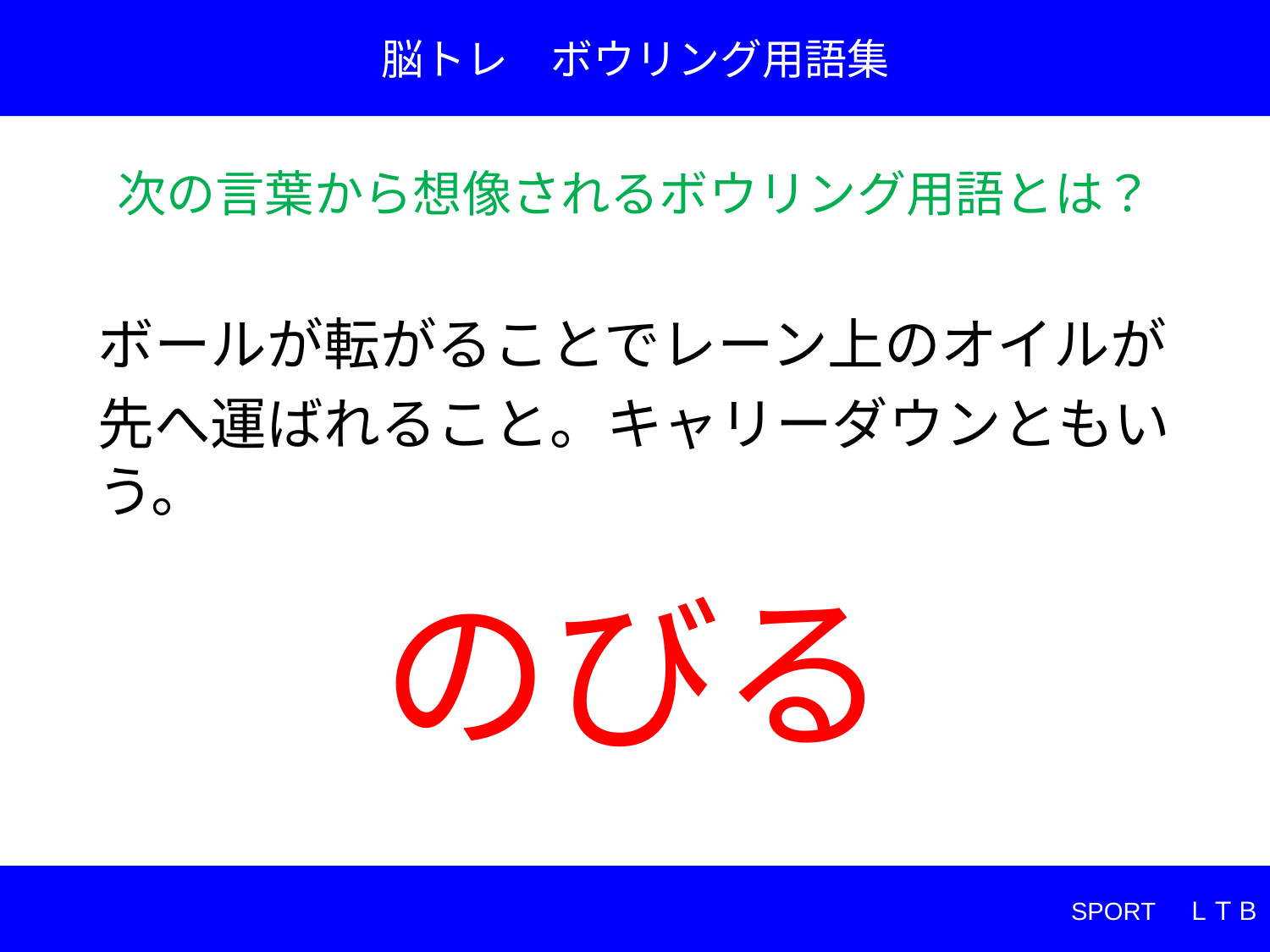

脳トレ　ボウリング用語集
次の言葉から想像されるボウリング用語とは？
ボールが転がることでレーン上のオイルが
先へ運ばれること。キャリーダウンともいう。
# のびる
SPORT　ＬＴＢ